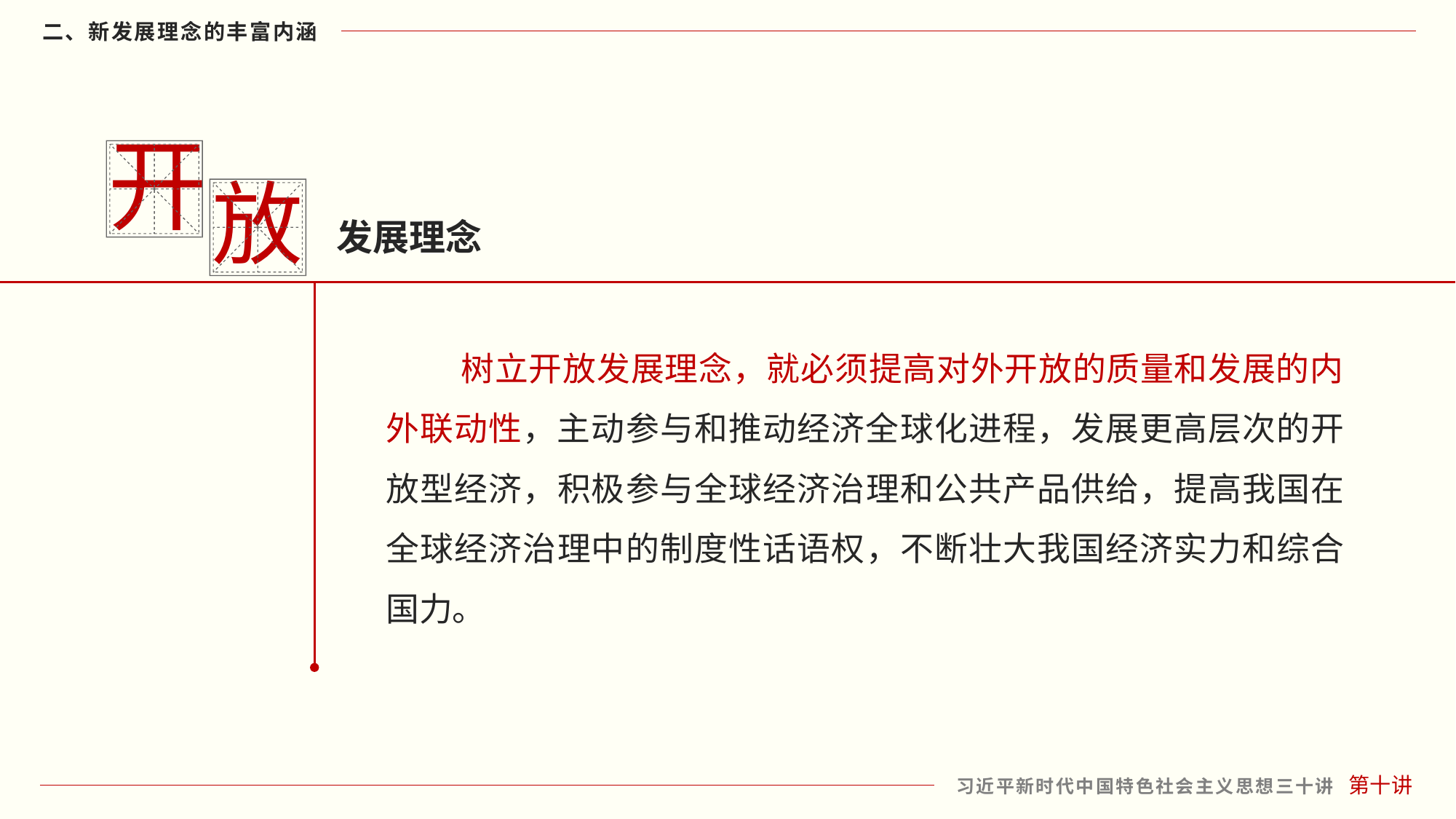

开

放

发展理念
树立开放发展理念，就必须提高对外开放的质量和发展的内外联动性，主动参与和推动经济全球化进程，发展更高层次的开放型经济，积极参与全球经济治理和公共产品供给，提高我国在全球经济治理中的制度性话语权，不断壮大我国经济实力和综合国力。